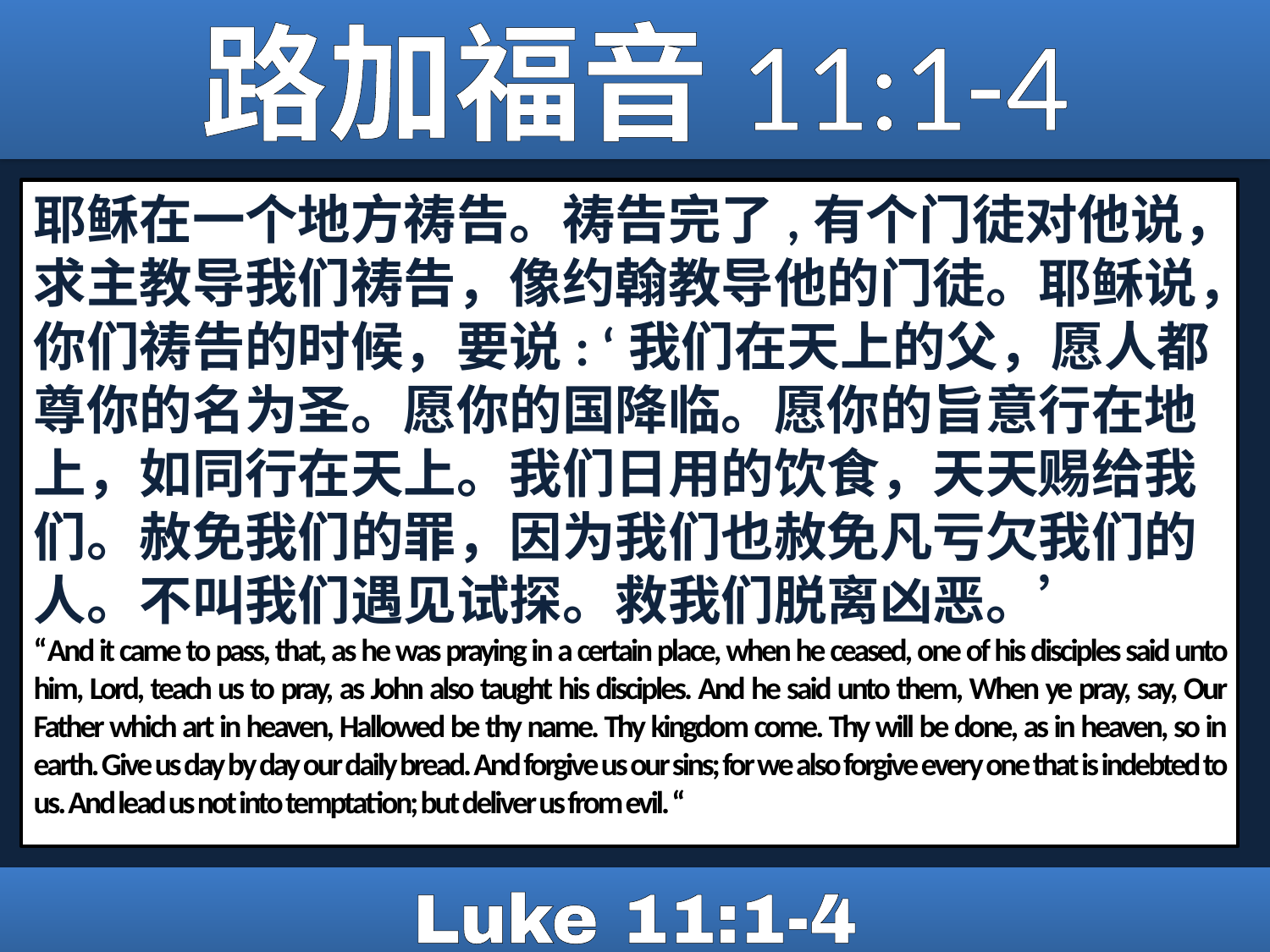

# 路加福音11:1-4
耶稣在一个地方祷告。祷告完了,有个门徒对他说，求主教导我们祷告，像约翰教导他的门徒。耶稣说，你们祷告的时候，要说: ‘我们在天上的父，愿人都尊你的名为圣。愿你的国降临。愿你的旨意行在地上，如同行在天上。我们日用的饮食，天天赐给我们。赦免我们的罪，因为我们也赦免凡亏欠我们的人。不叫我们遇见试探。救我们脱离凶恶。’
“And it came to pass, that, as he was praying in a certain place, when he ceased, one of his disciples said unto him, Lord, teach us to pray, as John also taught his disciples. And he said unto them, When ye pray, say, Our Father which art in heaven, Hallowed be thy name. Thy kingdom come. Thy will be done, as in heaven, so in earth. Give us day by day our daily bread. And forgive us our sins; for we also forgive every one that is indebted to us. And lead us not into temptation; but deliver us from evil. “

Luke 11:1-4